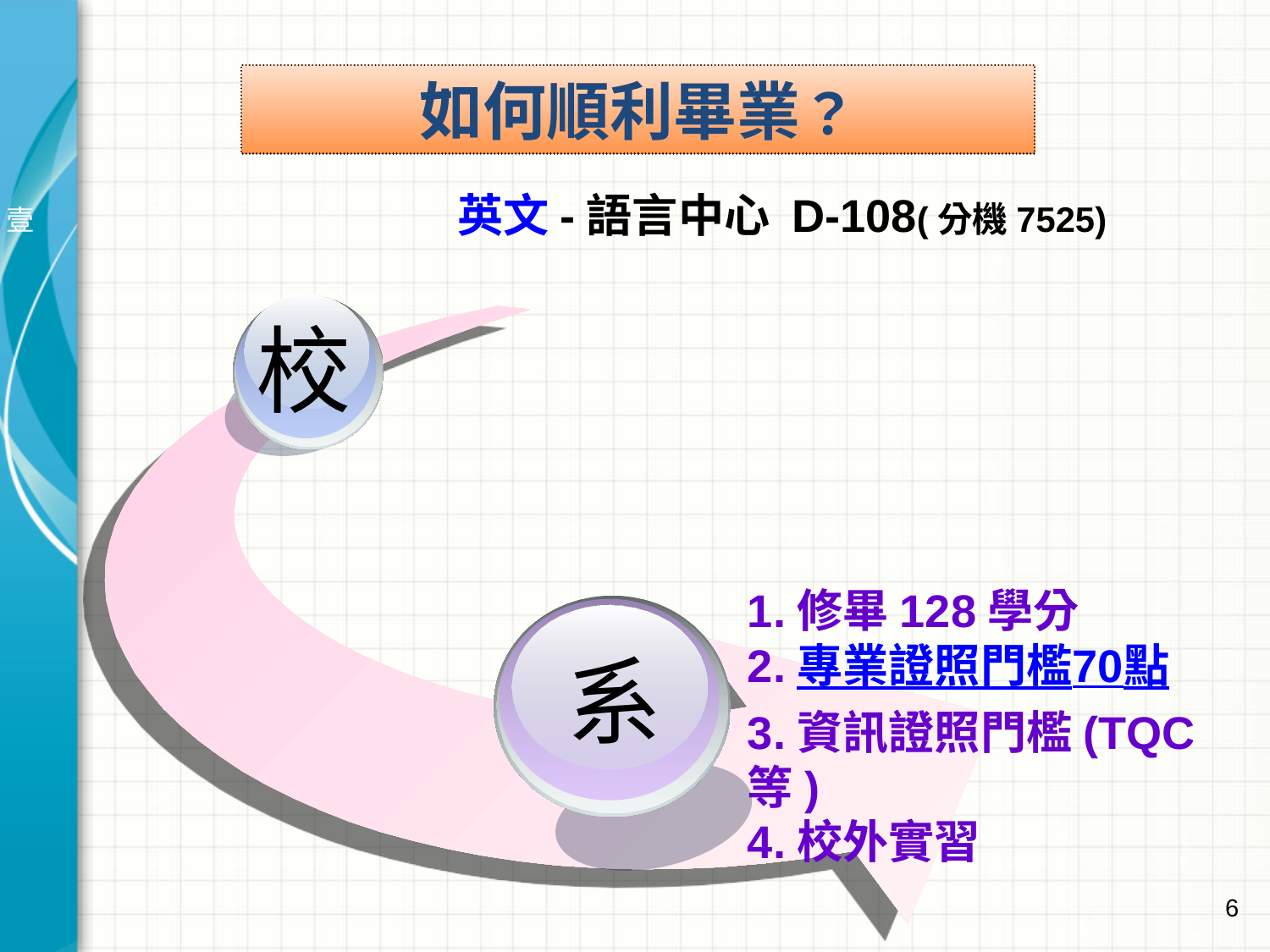

如何順利畢業？
英文-語言中心 D-108(分機7525)
壹

校

1.修畢128學分
2.專業證照門檻70點
3.資訊證照門檻(TQC等)
4.校外實習

系

6